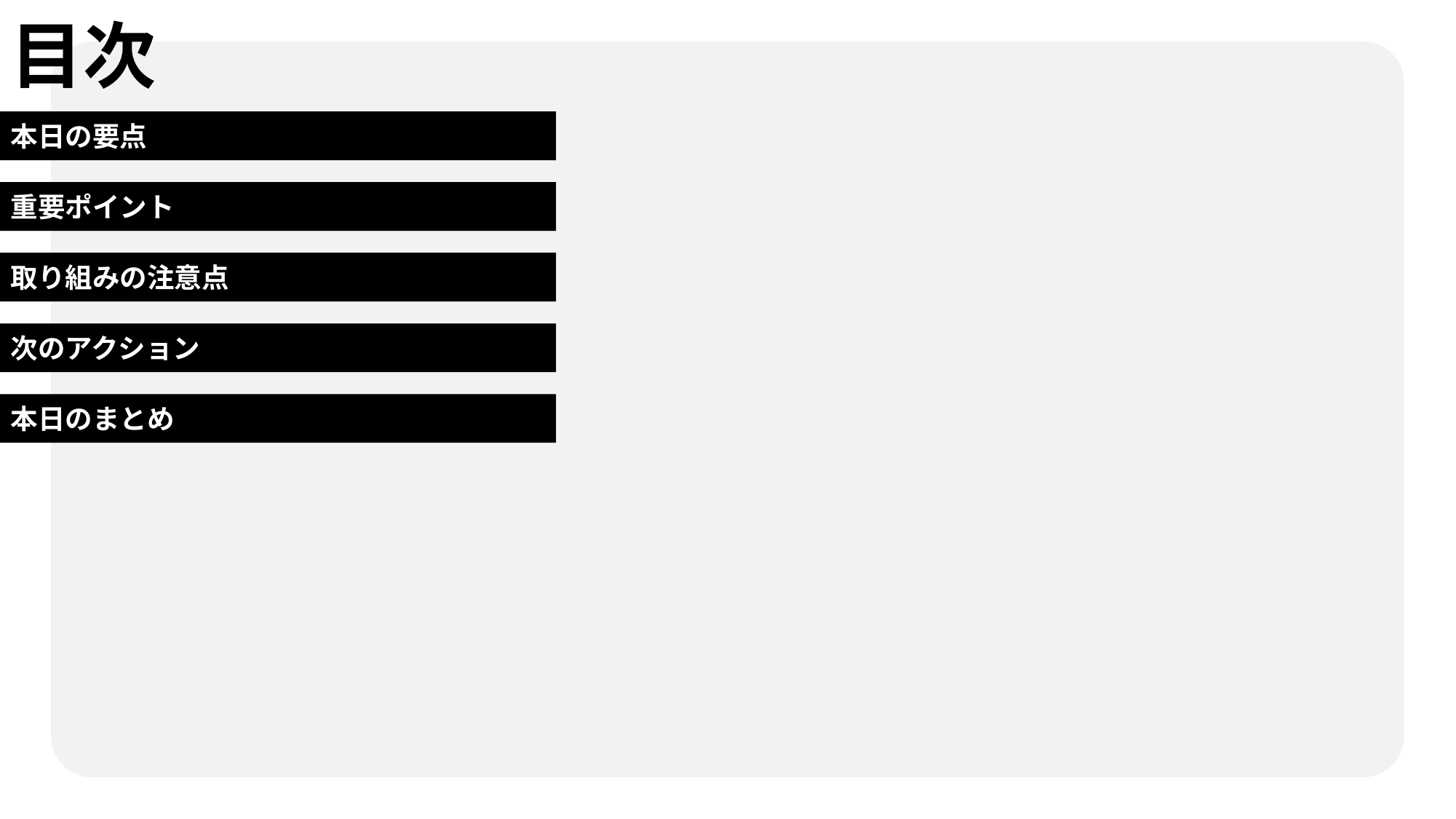

目次

本日の要点
重要ポイント
取り組みの注意点
次のアクション
本日のまとめ